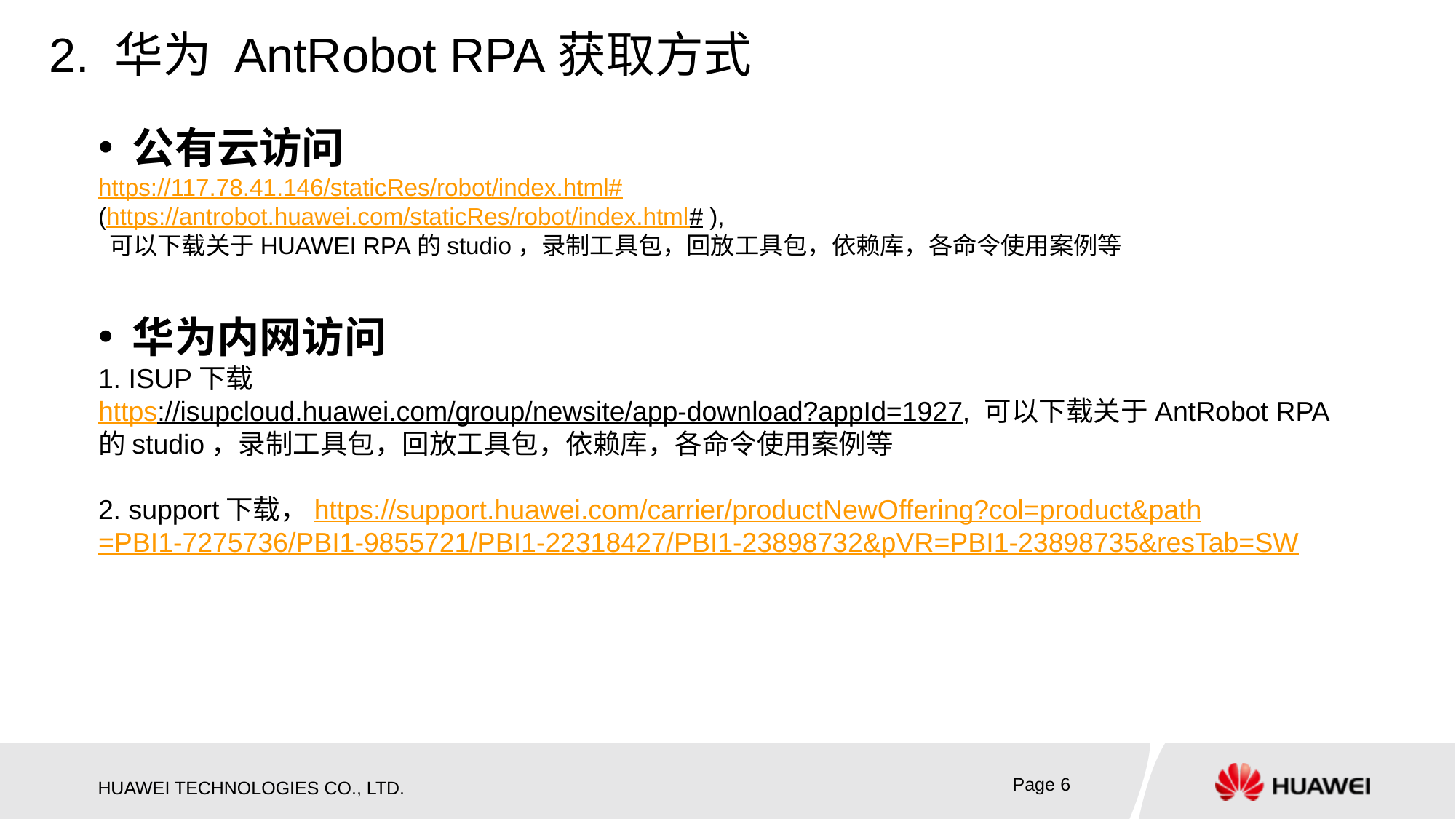

2. 华为 AntRobot RPA获取方式
公有云访问
https://117.78.41.146/staticRes/robot/index.html#
(https://antrobot.huawei.com/staticRes/robot/index.html# ),
 可以下载关于HUAWEI RPA的studio，录制工具包，回放工具包，依赖库，各命令使用案例等

华为内网访问
1. ISUP下载
https://isupcloud.huawei.com/group/newsite/app-download?appId=1927, 可以下载关于AntRobot RPA的studio，录制工具包，回放工具包，依赖库，各命令使用案例等

2. support下载，https://support.huawei.com/carrier/productNewOffering?col=product&path=PBI1-7275736/PBI1-9855721/PBI1-22318427/PBI1-23898732&pVR=PBI1-23898735&resTab=SW